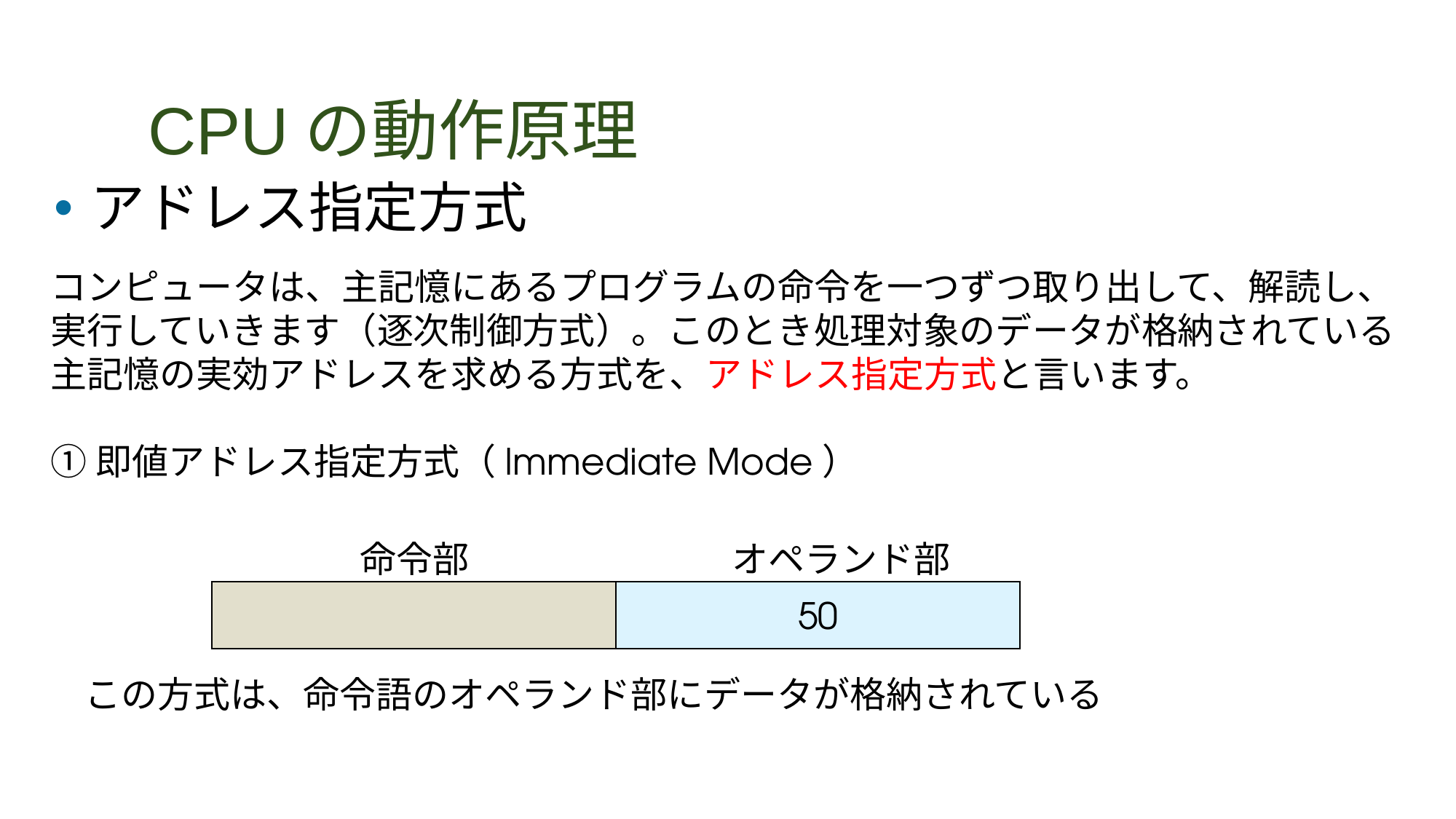

# CPUの動作原理
アドレス指定方式
コンピュータは、主記憶にあるプログラムの命令を一つずつ取り出して、解読し、実行していきます（逐次制御方式）。このとき処理対象のデータが格納されている主記憶の実効アドレスを求める方式を、アドレス指定方式と言います。

①即値アドレス指定方式（Immediate Mode）

命令部
オペランド部

50
この方式は、命令語のオペランド部にデータが格納されている